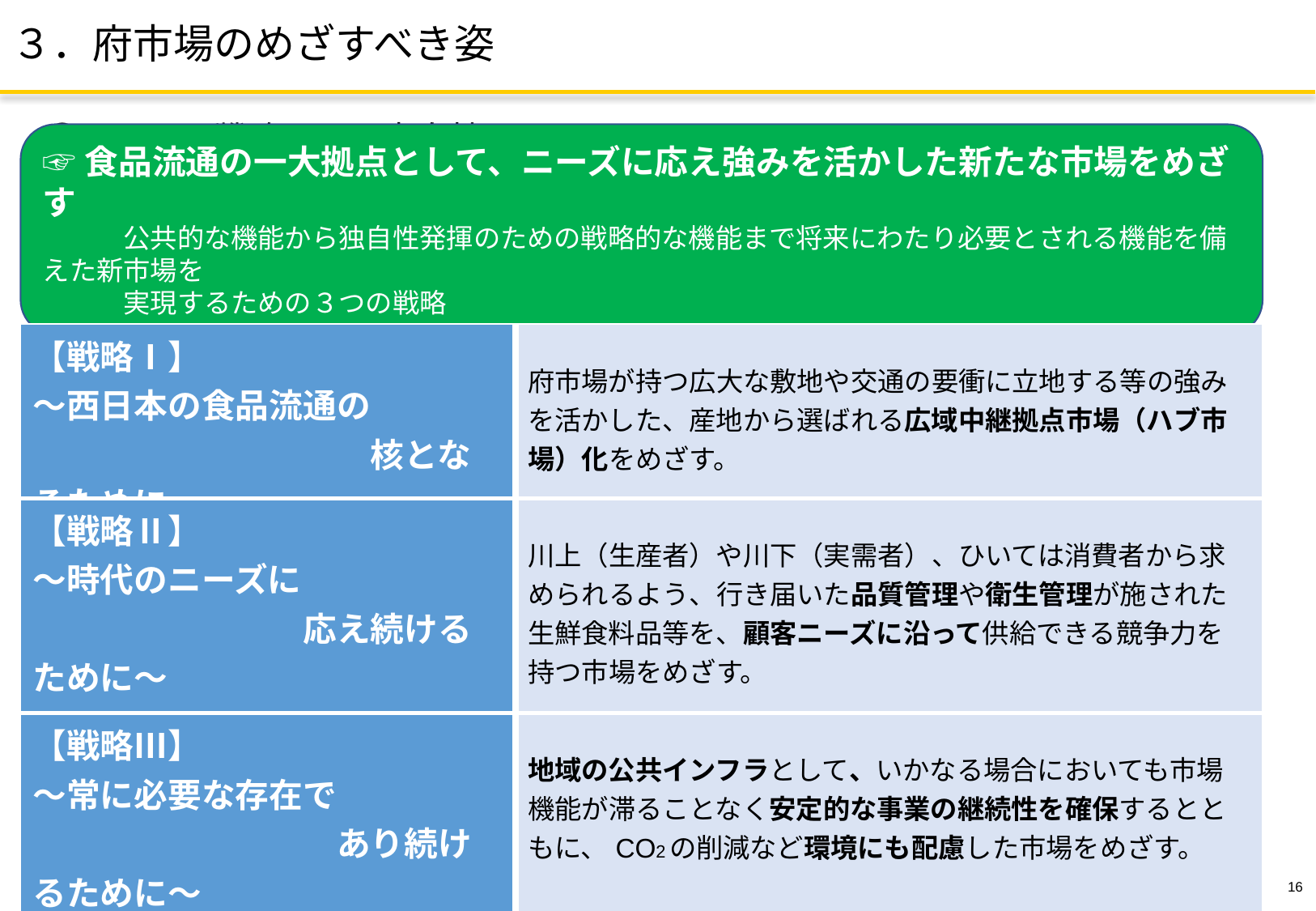

３．府市場のめざすべき姿
　○　３つの戦略とその方向性
| 【戦略Ⅰ】 西日本における食品 流通の核となるために | 【方向性】 府市場が持つ広大な敷地や交通利便性などの強みを活かした広域中継拠点市場（ハブ市場）をめざし、大量荷捌き機能や量販店向け配送機能等の強化を図る |
| --- | --- |
| 【戦略Ⅱ】 時代と共に変化する ニーズに応えるために | 【方向性】 川上（生産者）、川下（実需者）、場内事業者等から将来にわたって求められる、低(定)温化施設による高度な品質・衛生管理が可能となる機能などを実現 |
| 【機能Ⅲ】 必要な存在であり続けるために | 【方向性】 地域の公共インフラとして、持続可能な施設となる機能や、環境負担軽減などの社会的要請に応えた機能などを実現 |
☞食品流通の一大拠点として、ニーズに応え強みを活かした新たな市場をめざす
　　　公共的な機能から独自性発揮のための戦略的な機能まで将来にわたり必要とされる機能を備えた新市場を
　　　実現するための３つの戦略
【戦略Ⅲ】
～必要な存在で
　　　　　あり続けるために～

☆持続可能な地域の公共インフラとしての機能
・地域への生鮮食料品の安定な供給機能
・地震や台風など自然災害に備えた機能
・環境に配慮した機能　　　　　など
【戦略Ⅰ】
～西日本の食料品流通の
　　　　　　　核となるために～

【方向性】
☆府市場の強みを活かし独自色を
　備えた機能
・広域中継拠点機能（ハブ機能）
・大量の荷を集荷・分荷できる機能
・情報通信技術を駆使した機能　　　など

【戦略Ⅱ】
～時代と共に変化する
　　　ニーズに応えるために～

【方向性】
将来にわたり市場に求められる機能
・高度な品質・衛生管理機能
・保管・加工機能　　　　　　　　など

| 【戦略Ⅰ】 ～西日本の食品流通の 　　　　　　　　　　核となるために～ | 府市場が持つ広大な敷地や交通の要衝に立地する等の強みを活かした、産地から選ばれる広域中継拠点市場（ハブ市場）化をめざす。 |
| --- | --- |
| 【戦略Ⅱ】 ～時代のニーズに 　　　　　　　　応え続けるために～ | 川上（生産者）や川下（実需者）、ひいては消費者から求められるよう、行き届いた品質管理や衛生管理が施された生鮮食料品等を、顧客ニーズに沿って供給できる競争力を持つ市場をめざす。 |
| 【戦略Ⅲ】 ～常に必要な存在で 　　　　　　　　　あり続けるために～ | 地域の公共インフラとして、いかなる場合においても市場機能が滞ることなく安定的な事業の継続性を確保するとともに、CO2の削減など環境にも配慮した市場をめざす。 |
| 【戦略Ⅰ】 ～西日本の食品流通の 　　　　　　　　核となるために～ | 【方向性】 敷地面積や立地の優位性といった、府市場が持つ強みを活かし、量販店向けの配送機能や大量荷捌き機能などを実現。 | 【必要となる機能】 ・広域中継拠点機能（ハブ機能） ・大量の荷を集荷・分荷する機能 ・物流の効率化を図る機能 　　　　　　　　　　　　　　　　　　など |
| --- | --- | --- |
| 【戦略Ⅱ】 ～時代と共に変化する 　　　　ニーズに応えるために～ | 【方向性】 川上、川下、事業者等から将来にわたって求められる、低(定)高度な品質・衛生管理が可能となる機能を実現。 | 【必要となる機能】 ・コールドチェーン機能 ・衛生管理機能 ・冷蔵・保管機能 ・加工機能　　　　　　　　　　　など |
| 【機能Ⅲ】 ～必要な存在で 　　　　　　　あり続けるために～ | 【方向性】 地域の公共インフラとして、いかなる場合においても市場機能が滞ることなく、また持続可能な施設となる機能を実現。 | 【必要となる機能】 ・生鮮食料品の安定供給機能 ・自然災害・パンデミックに備えた機能 ・環境に配慮した機能 　　　　　　　　　　　　　　　　　　など |
16